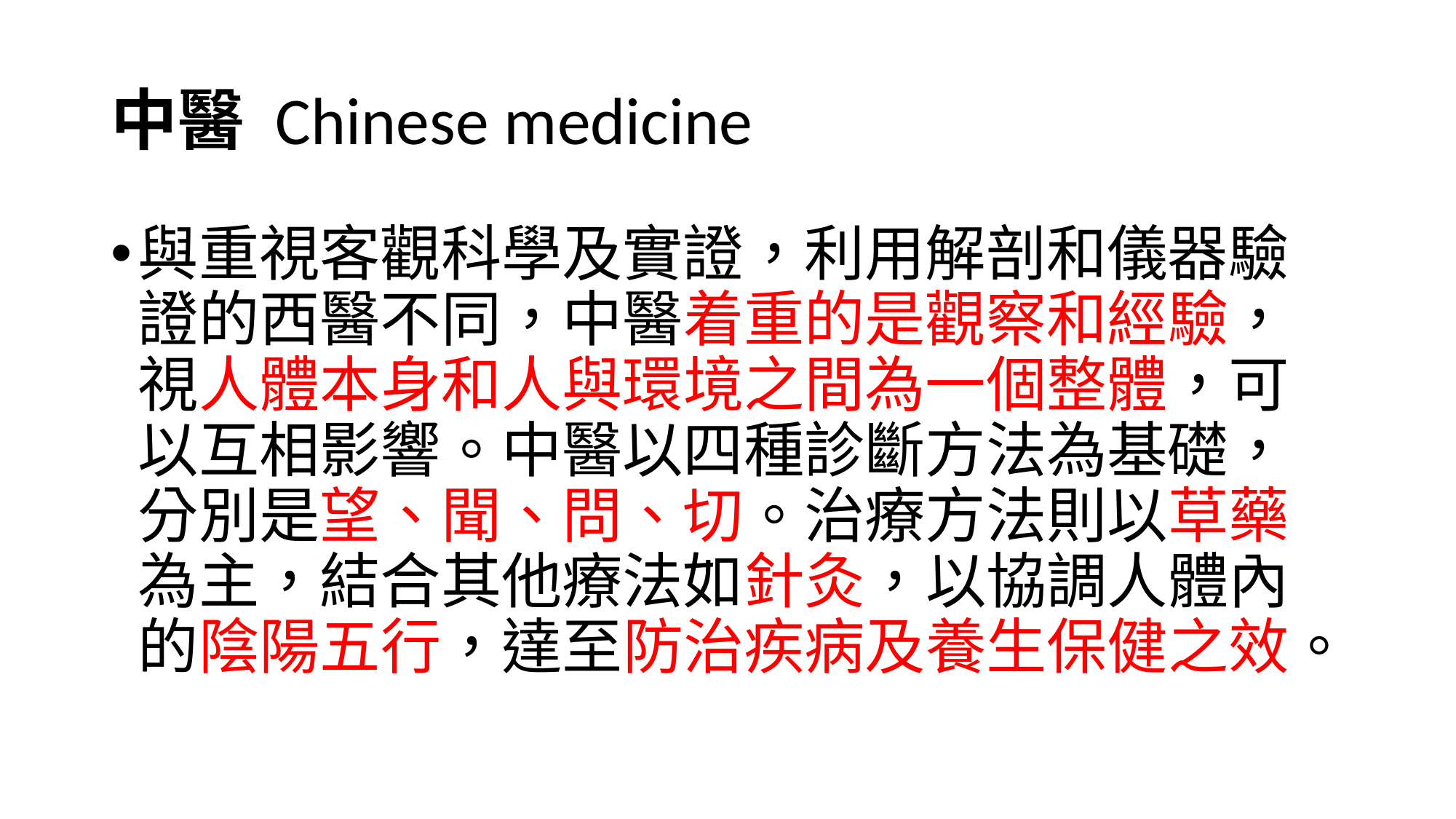

# 中醫 Chinese medicine
與重視客觀科學及實證，利用解剖和儀器驗證的西醫不同，中醫着重的是觀察和經驗，視人體本身和人與環境之間為一個整體，可以互相影響。中醫以四種診斷方法為基礎，分別是望、聞、問、切。治療方法則以草藥為主，結合其他療法如針灸，以協調人體內的陰陽五行，達至防治疾病及養生保健之效。